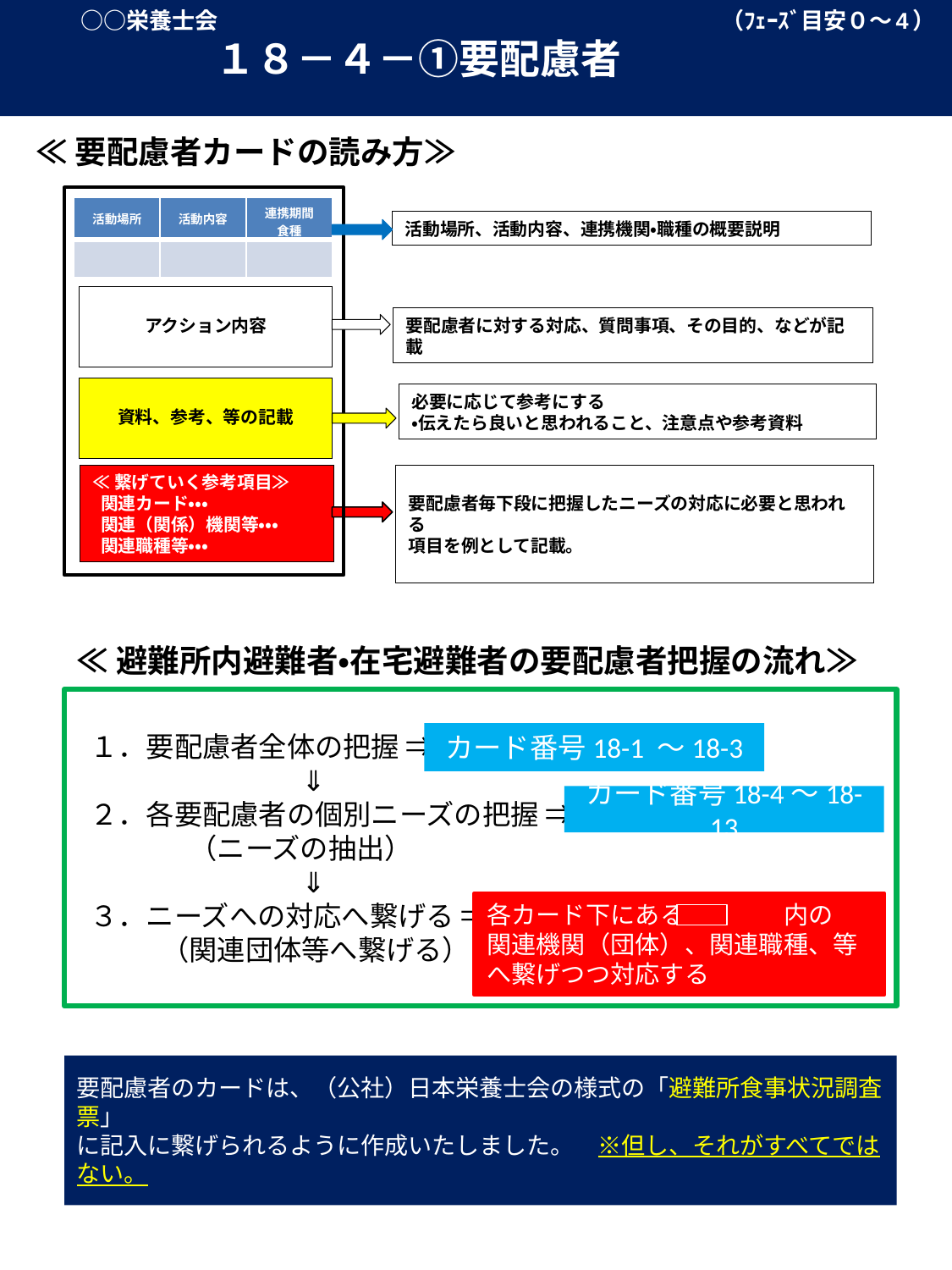

○○栄養士会　　　　　　　　　　　　　　　　　　　　　　（ﾌｪｰｽﾞ目安０～4）
　　　　　１８－４－①要配慮者
≪要配慮者カードの読み方≫

| 活動場所 | 活動内容 | 連携期間食種 |
| --- | --- | --- |
|  |  |  |

活動場所、活動内容、連携機関・職種の概要説明

アクション内容

要配慮者に対する対応、質問事項、その目的、などが記載

資料、参考、等の記載

必要に応じて参考にする
・伝えたら良いと思われること、注意点や参考資料

≪繋げていく参考項目≫
 関連カード・・・
 関連（関係）機関等・・・
 関連職種等・・・

要配慮者毎下段に把握したニーズの対応に必要と思われる
項目を例として記載。

≪避難所内避難者・在宅避難者の要配慮者把握の流れ≫

 １．要配慮者全体の把握 ⇒
　　　　　　　　⇓
 ２．各要配慮者の個別ニーズの把握 ⇒
　　　　（ニーズの抽出）
　　　　　　　　⇓
 ３．ニーズへの対応へ繋げる ⇒
　　　（関連団体等へ繋げる）

カード番号18-1 ～18-3
カード番号18-4～18-13
各カード下にある　　　　内の
関連機関（団体）、関連職種、等
へ繋げつつ対応する

要配慮者のカードは、（公社）日本栄養士会の様式の「避難所食事状況調査票」
に記入に繋げられるように作成いたしました。　※但し、それがすべてではない。